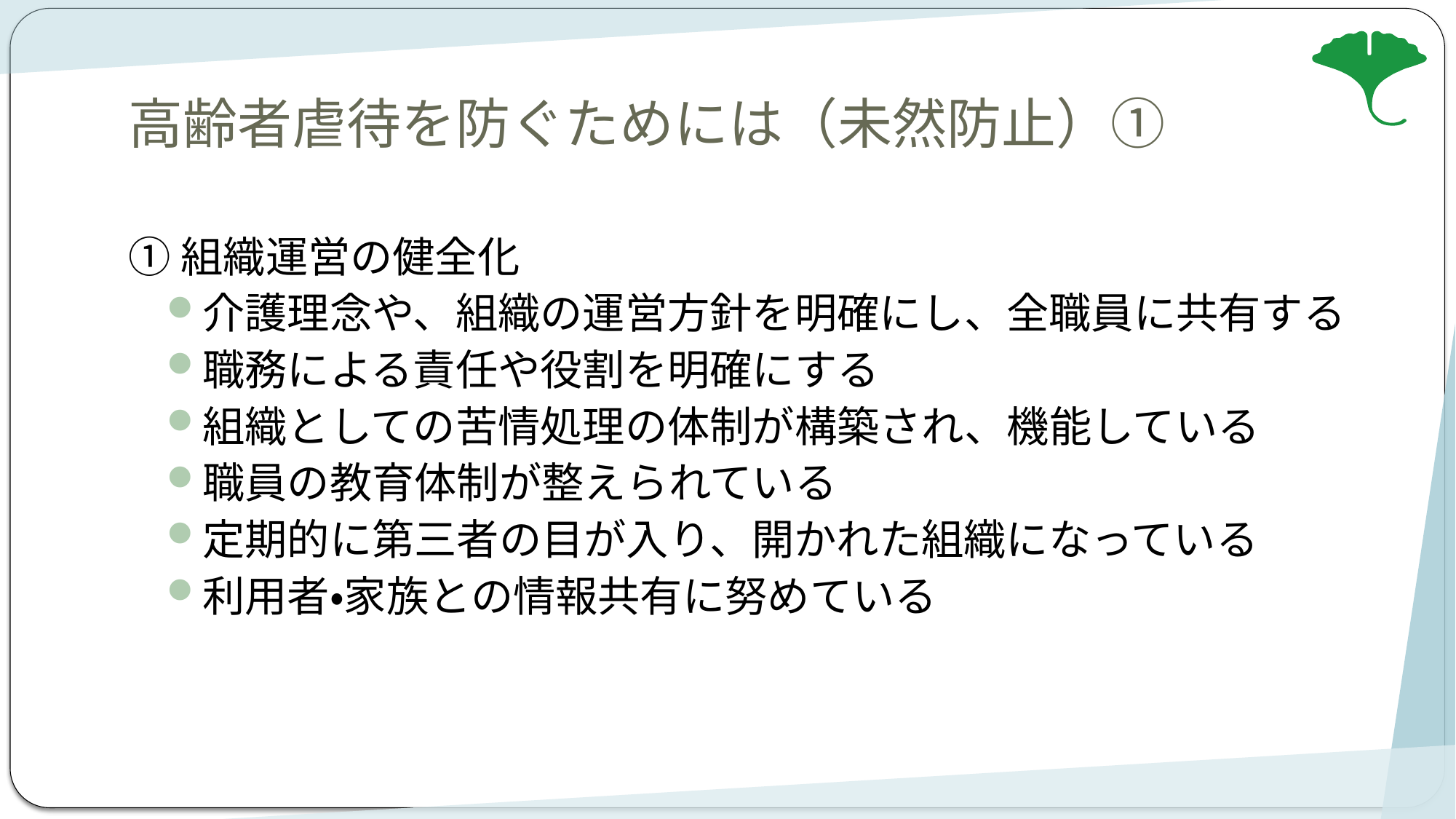

# 高齢者虐待を防ぐためには（未然防止）①

①組織運営の健全化
介護理念や、組織の運営方針を明確にし、全職員に共有する
職務による責任や役割を明確にする
組織としての苦情処理の体制が構築され、機能している
職員の教育体制が整えられている
定期的に第三者の目が入り、開かれた組織になっている
利用者・家族との情報共有に努めている